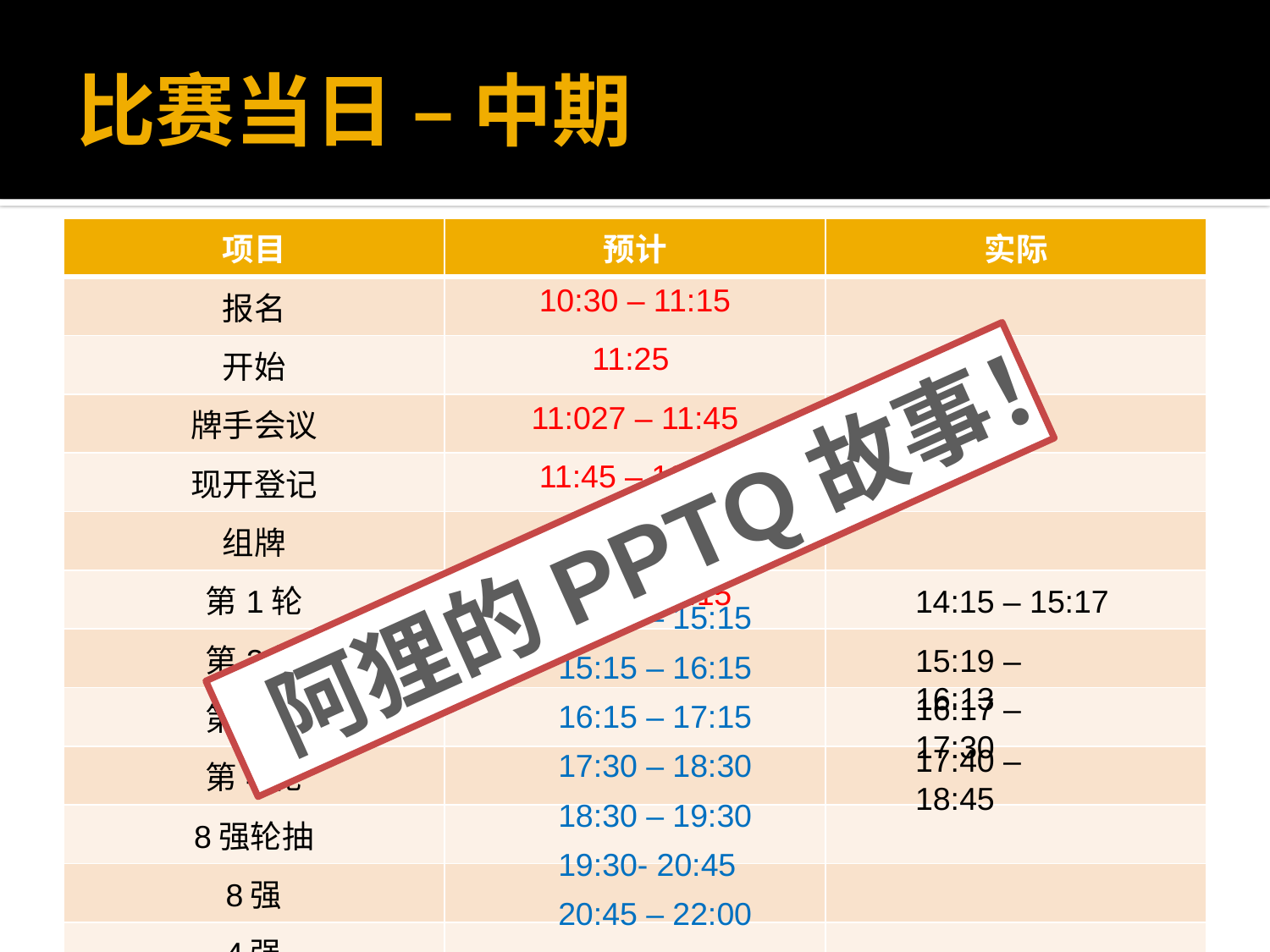

# 比赛当日 – 中期
| 项目 | 预计 | 实际 |
| --- | --- | --- |
| 报名 | 10:30 – 11:15 |  |
| 开始 | 11:25 |  |
| 牌手会议 | 11:027 – 11:45 |  |
| 现开登记 | 11:45 – 12:15 |  |
| 组牌 | 12:20 – 13:00 |  |
| 第1轮 | 13:03 – 14:15 |  |
| 第2轮 |  |  |
| 第3轮 |  |  |
| 第4轮 |  |  |
| 8强轮抽 |  |  |
| 8强 |  |  |
| 4强 |  |  |
| 决赛 |  |  |
阿狸的PPTQ故事！
14:15 – 15:17
14:15 – 15:15
15:15 – 16:15
16:15 – 17:15
17:30 – 18:30
18:30 – 19:30
19:30- 20:45
20:45 – 22:00
15:19 – 16:13
16:17 – 17:30
17:40 – 18:45